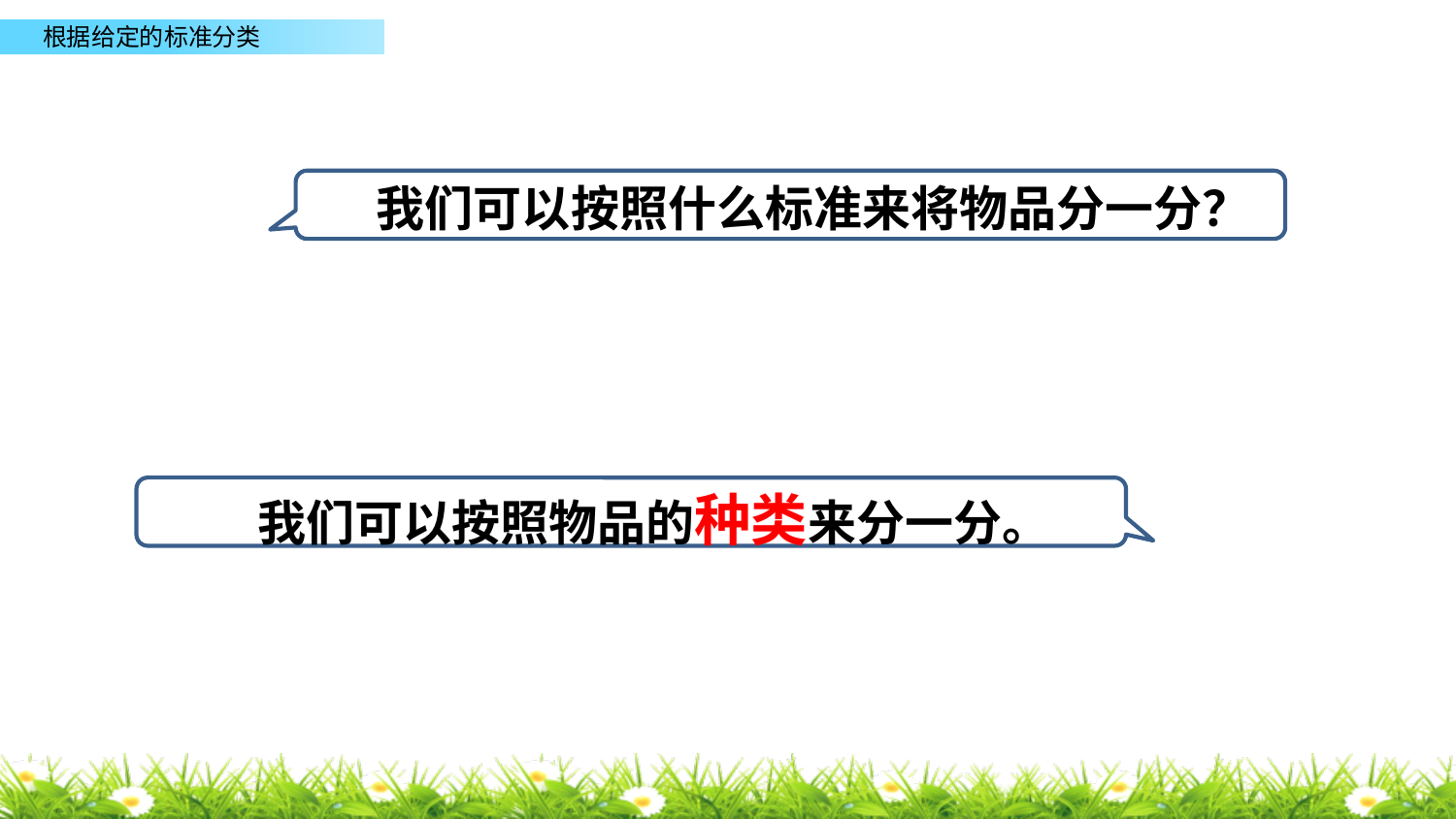

我们可以按照什么标准来将物品分一分？
九折
八五折

我们可以按照物品的种类来分一分。